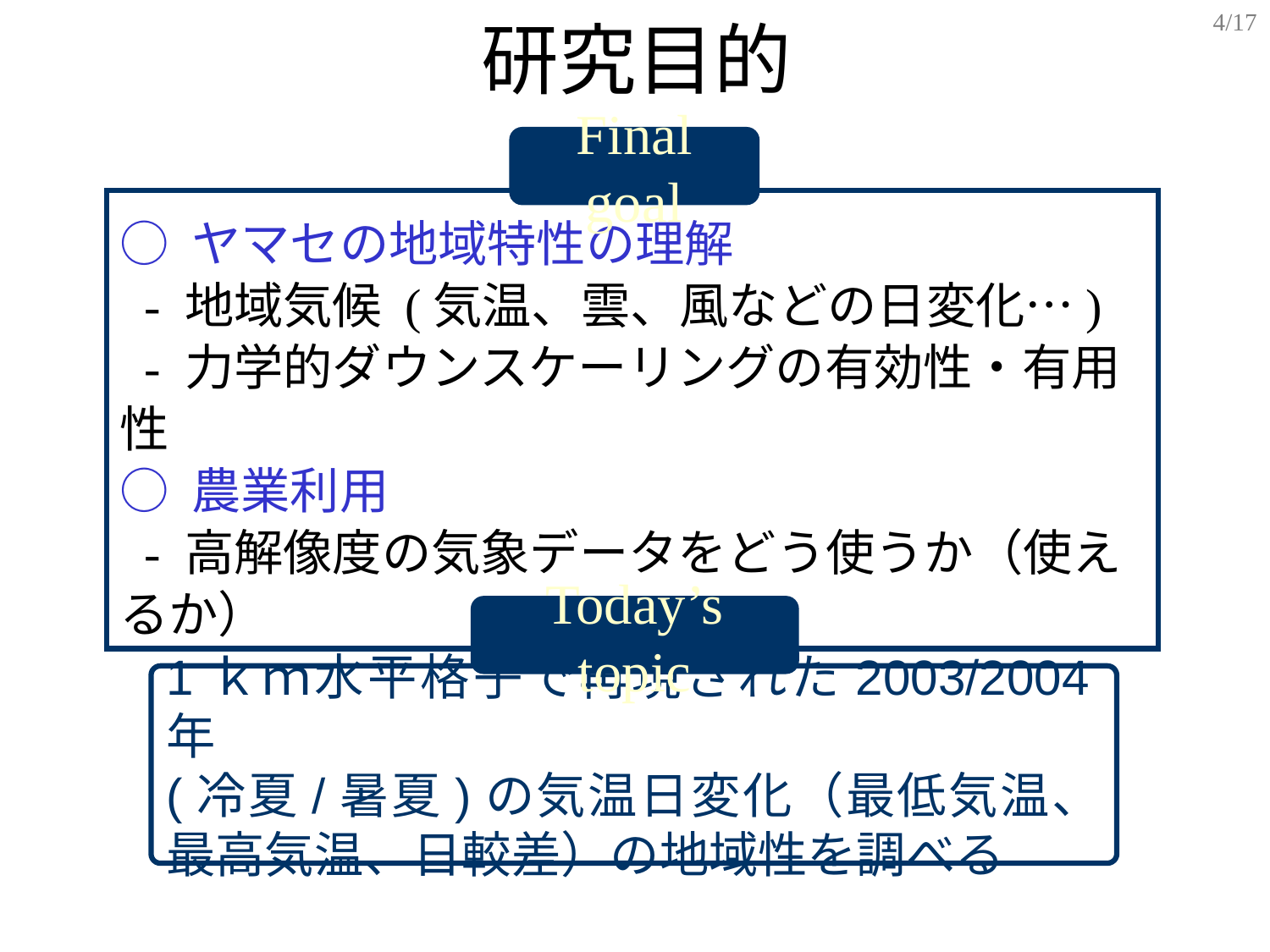

4/17
# 研究目的
Final goal
○ ヤマセの地域特性の理解
  - 地域気候 (気温、雲、風などの日変化…)
  - 力学的ダウンスケーリングの有効性・有用性
○ 農業利用
  - 高解像度の気象データをどう使うか（使えるか）
Today’s topic
1ｋｍ水平格子で再現された2003/2004年
(冷夏/暑夏)の気温日変化（最低気温、最高気温、日較差）の地域性を調べる